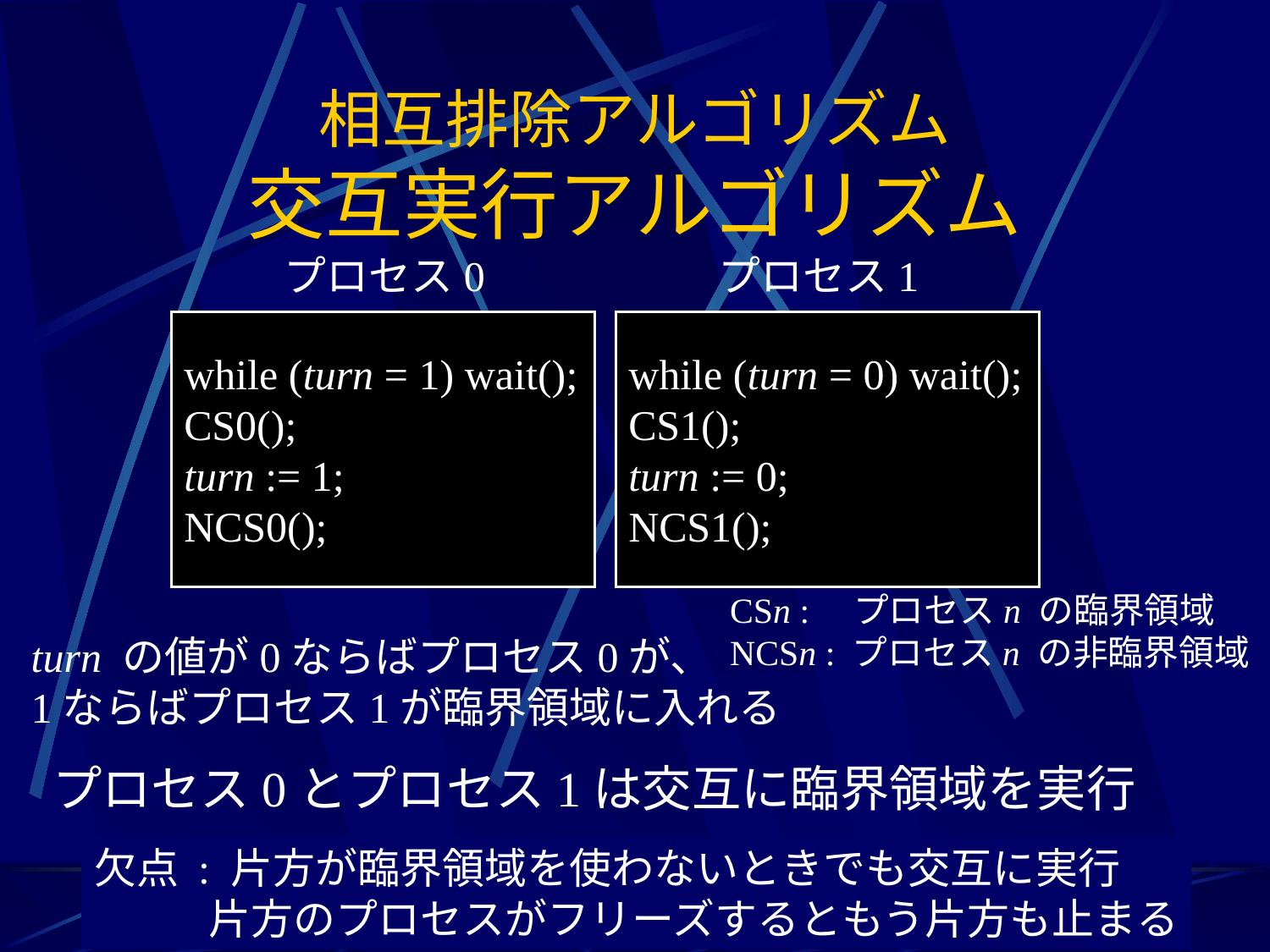

# 相互排除アルゴリズム 交互実行アルゴリズム
プロセス0
プロセス1
while (turn = 1) wait();
CS0();
turn := 1;
NCS0();
while (turn = 0) wait();
CS1();
turn := 0;
NCS1();
CSn :    プロセスn の臨界領域
NCSn : プロセスn の非臨界領域
turn の値が0ならばプロセス0が、
1ならばプロセス1が臨界領域に入れる
プロセス0とプロセス1は交互に臨界領域を実行
欠点 : 片方が臨界領域を使わないときでも交互に実行
           片方のプロセスがフリーズするともう片方も止まる